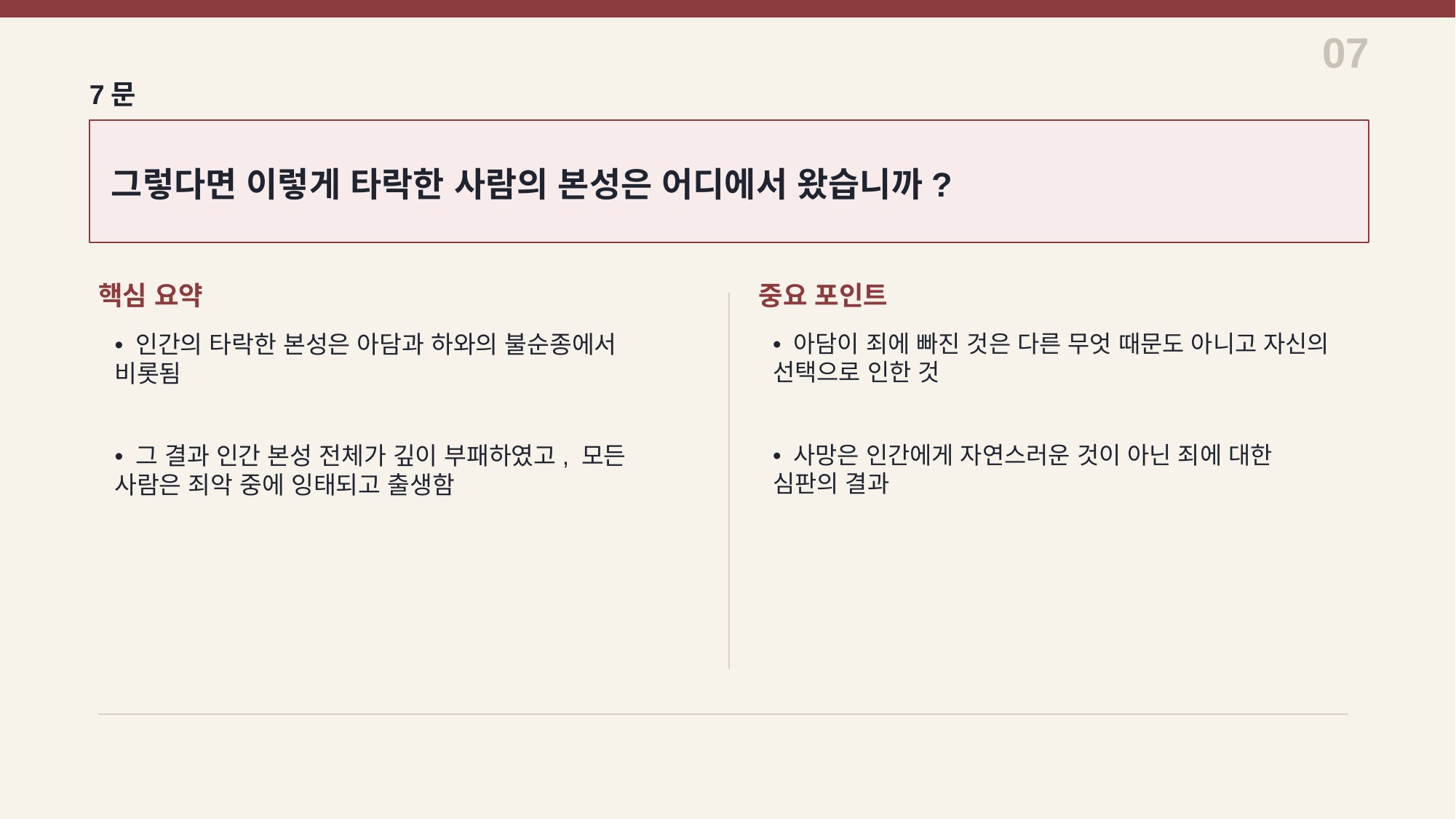

07
7문

그렇다면 이렇게 타락한 사람의 본성은 어디에서 왔습니까?
핵심 요약
중요 포인트
• 인간의 타락한 본성은 아담과 하와의 불순종에서 비롯됨
• 아담이 죄에 빠진 것은 다른 무엇 때문도 아니고 자신의 선택으로 인한 것
• 사망은 인간에게 자연스러운 것이 아닌 죄에 대한 심판의 결과
• 그 결과 인간 본성 전체가 깊이 부패하였고, 모든 사람은 죄악 중에 잉태되고 출생함